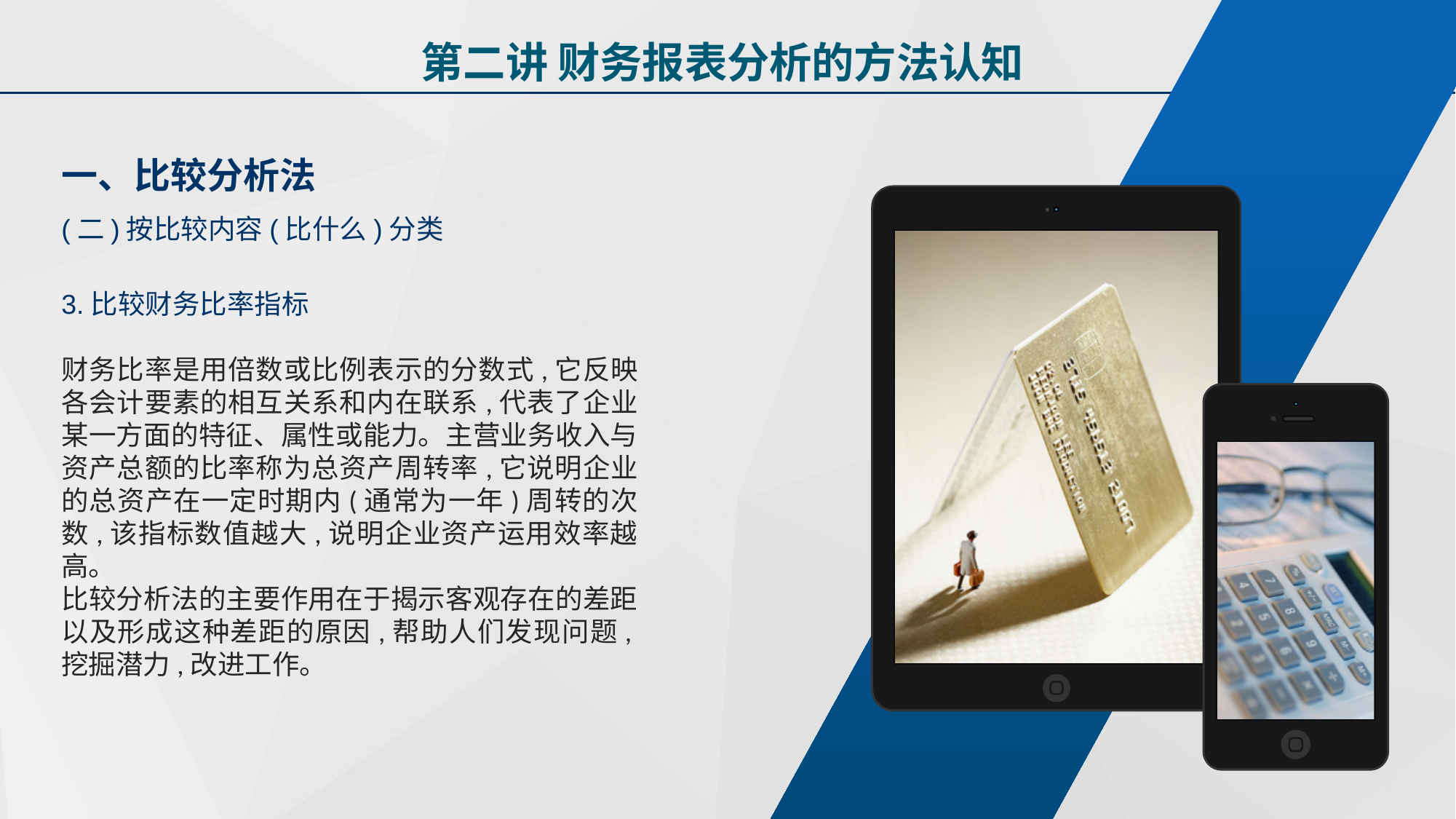

第二讲 财务报表分析的方法认知
一、比较分析法

(二)按比较内容(比什么)分类

3.比较财务比率指标

财务比率是用倍数或比例表示的分数式,它反映各会计要素的相互关系和内在联系,代表了企业某一方面的特征、属性或能力。主营业务收入与资产总额的比率称为总资产周转率,它说明企业的总资产在一定时期内(通常为一年)周转的次数,该指标数值越大,说明企业资产运用效率越高。
比较分析法的主要作用在于揭示客观存在的差距以及形成这种差距的原因,帮助人们发现问题,挖掘潜力,改进工作。